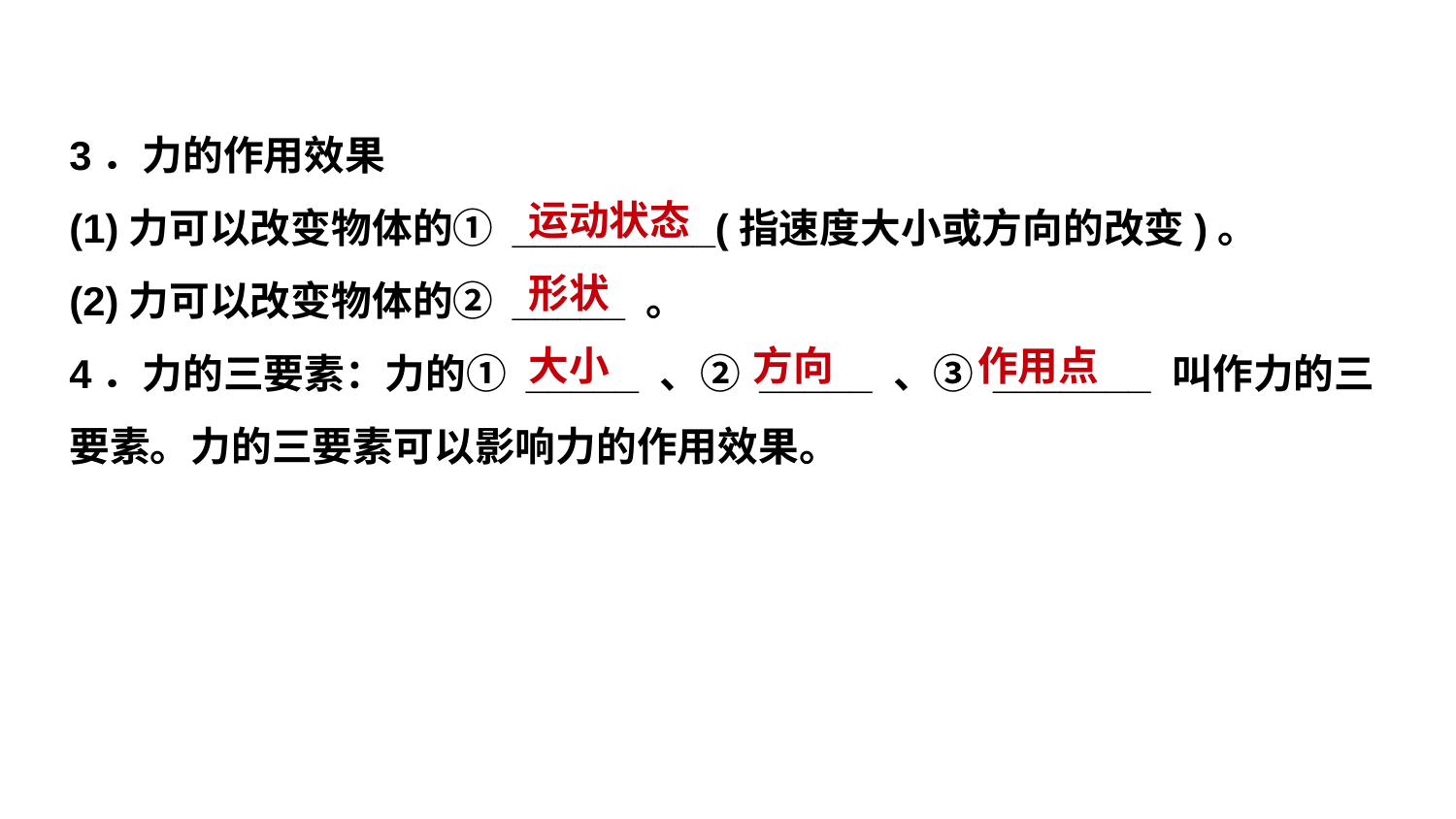

3．力的作用效果
(1)力可以改变物体的① _________(指速度大小或方向的改变)。
(2)力可以改变物体的② _____ 。
4．力的三要素：力的① _____ 、② _____ 、③ _______ 叫作力的三要素。力的三要素可以影响力的作用效果。
运动状态
形状
大小
方向
作用点